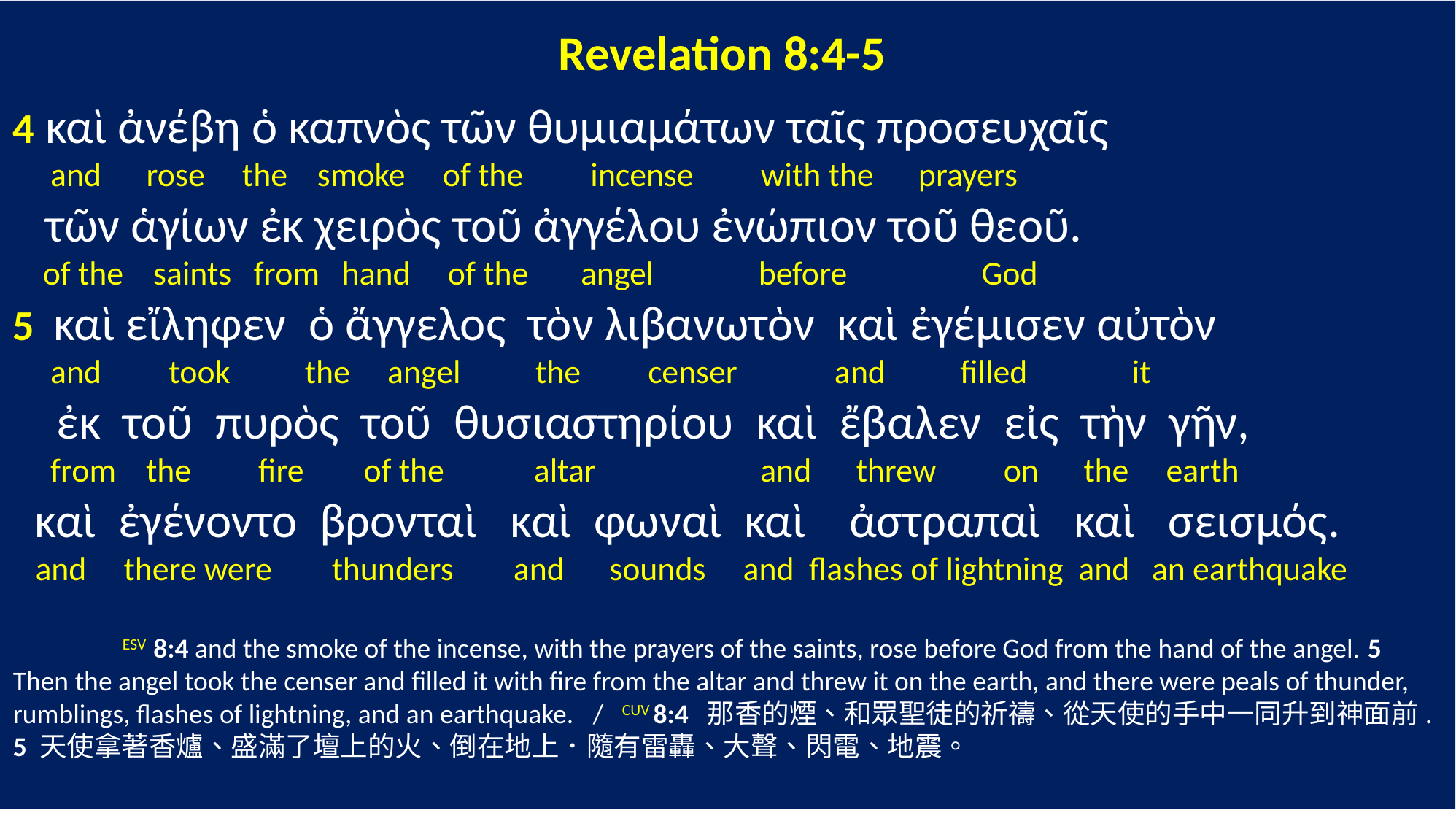

Revelation 8:4-5

4 καὶ ἀνέβη ὁ καπνὸς τῶν θυμιαμάτων ταῖς προσευχαῖς
     and      rose     the    smoke     of the         incense         with the      prayers
   τῶν ἁγίων ἐκ χειρὸς τοῦ ἀγγέλου ἐνώπιον τοῦ θεοῦ.
    of the    saints   from   hand     of the       angel              before                  God
5  καὶ εἴληφεν  ὁ ἄγγελος  τὸν λιβανωτὸν  καὶ ἐγέμισεν αὐτὸν
     and         took          the     angel          the         censer             and          filled              it
    ἐκ  τοῦ  πυρὸς  τοῦ  θυσιαστηρίου  καὶ  ἔβαλεν  εἰς  τὴν  γῆν,
     from    the         fire        of the            altar                      and      threw         on      the     earth
  καὶ  ἐγένοντο  βρονταὶ   καὶ  φωναὶ  καὶ    ἀστραπαὶ   καὶ   σεισμός.
   and     there were        thunders        and      sounds     and  flashes of lightning  and   an earthquake

	ESV  8:4 and the smoke of the incense, with the prayers of the saints, rose before God from the hand of the angel. 5 Then the angel took the censer and filled it with fire from the altar and threw it on the earth, and there were peals of thunder, rumblings, flashes of lightning, and an earthquake.   /   CUV 8:4  那香的煙、和眾聖徒的祈禱、從天使的手中一同升到神面前. 5 天使拿著香爐、盛滿了壇上的火、倒在地上．隨有雷轟、大聲、閃電、地震。